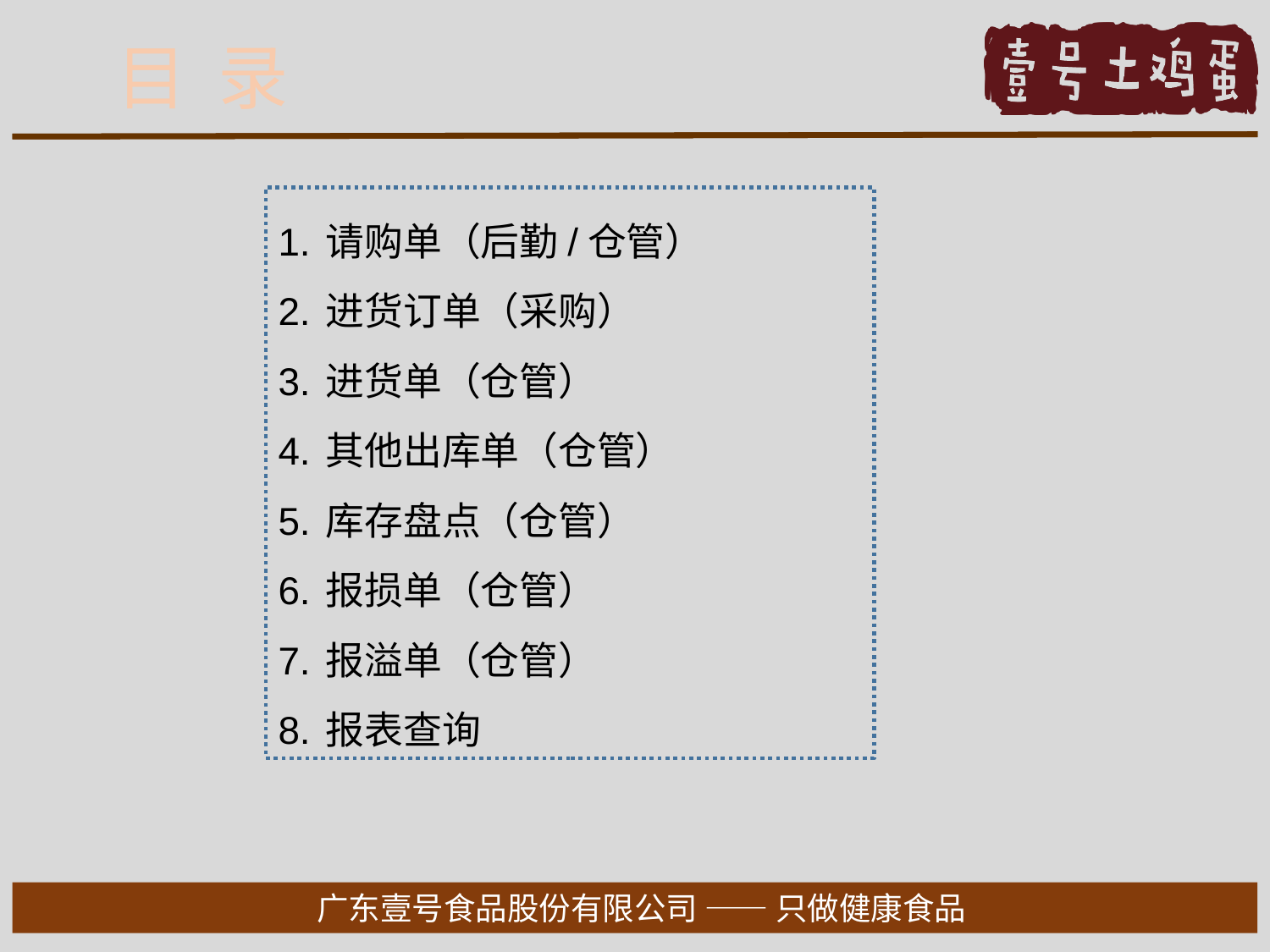

目  录
请购单（后勤/仓管）
进货订单（采购）
进货单（仓管）
其他出库单（仓管）
库存盘点（仓管）
报损单（仓管）
报溢单（仓管）
报表查询